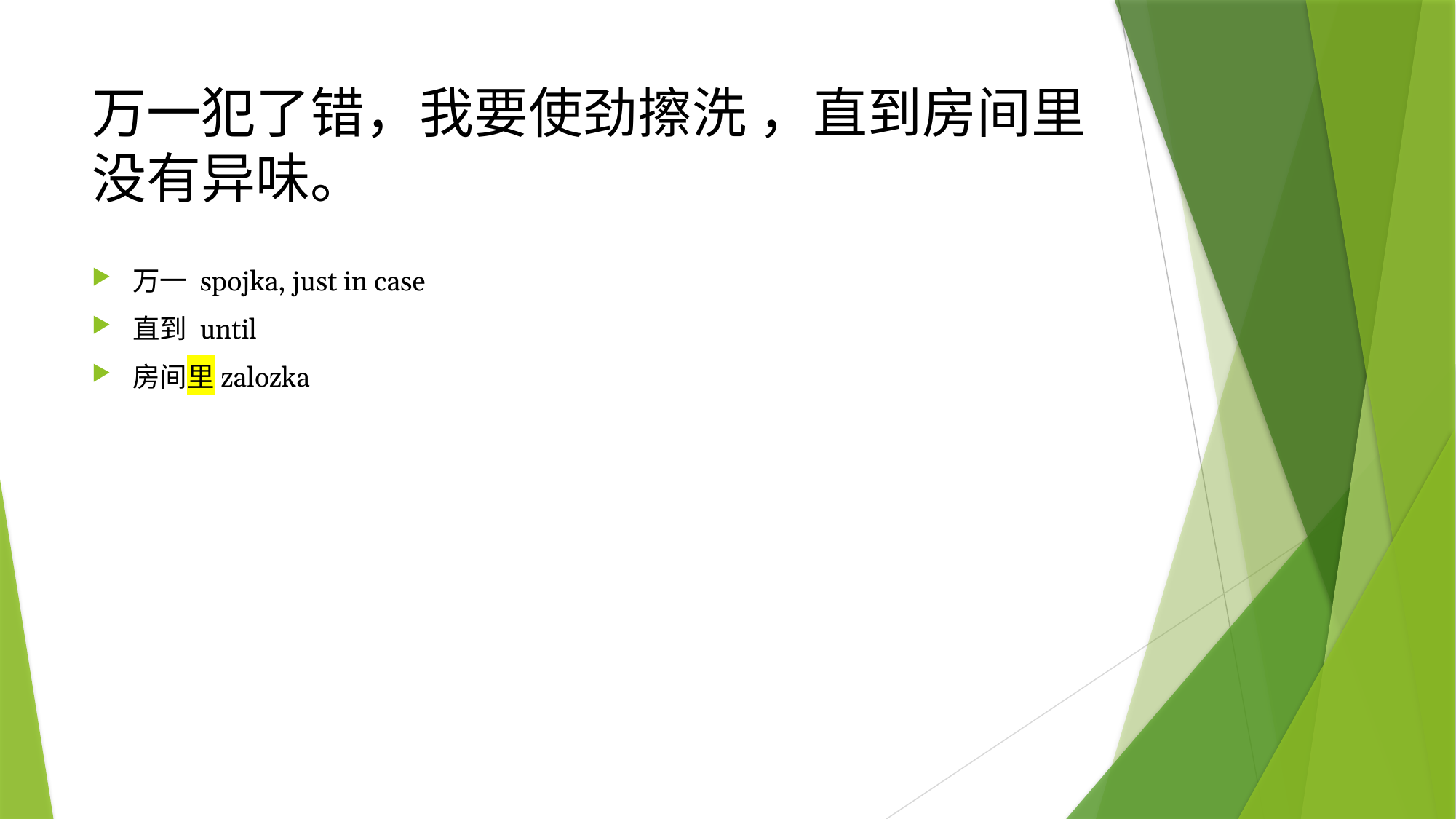

# 万一犯了错，我要使劲擦洗 ，直到房间里没有异味。
万一 spojka, just in case
直到 until
房间里zalozka